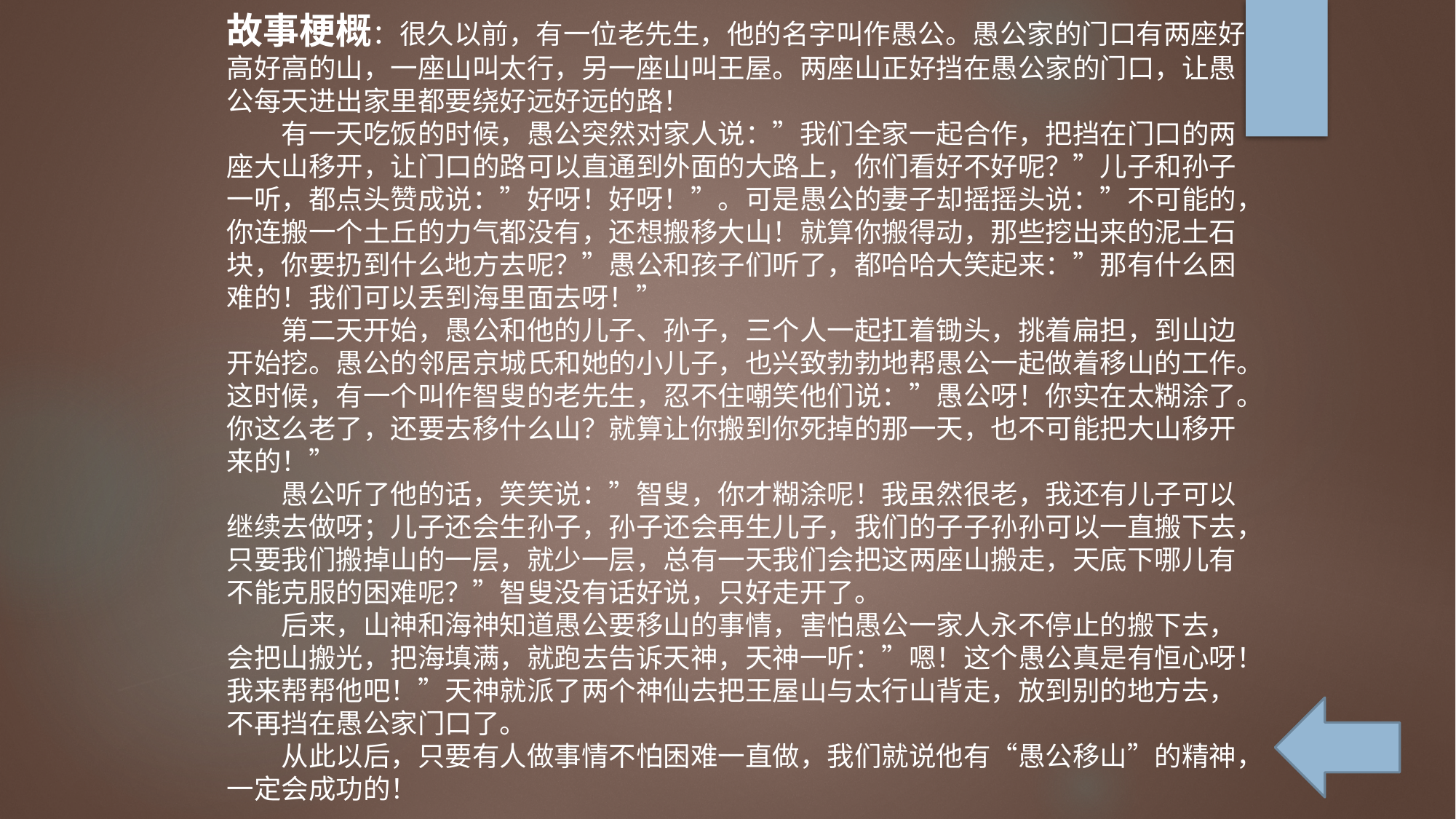

故事梗概：很久以前，有一位老先生，他的名字叫作愚公。愚公家的门口有两座好高好高的山，一座山叫太行，另一座山叫王屋。两座山正好挡在愚公家的门口，让愚公每天进出家里都要绕好远好远的路！
　　有一天吃饭的时候，愚公突然对家人说：”我们全家一起合作，把挡在门口的两座大山移开，让门口的路可以直通到外面的大路上，你们看好不好呢？”儿子和孙子一听，都点头赞成说：”好呀！好呀！”。可是愚公的妻子却摇摇头说：”不可能的，你连搬一个土丘的力气都没有，还想搬移大山！就算你搬得动，那些挖出来的泥土石块，你要扔到什么地方去呢？”愚公和孩子们听了，都哈哈大笑起来：”那有什么困难的！我们可以丢到海里面去呀！”
　　第二天开始，愚公和他的儿子、孙子，三个人一起扛着锄头，挑着扁担，到山边开始挖。愚公的邻居京城氏和她的小儿子，也兴致勃勃地帮愚公一起做着移山的工作。这时候，有一个叫作智叟的老先生，忍不住嘲笑他们说：”愚公呀！你实在太糊涂了。你这么老了，还要去移什么山？就算让你搬到你死掉的那一天，也不可能把大山移开来的！”
　　愚公听了他的话，笑笑说：”智叟，你才糊涂呢！我虽然很老，我还有儿子可以继续去做呀；儿子还会生孙子，孙子还会再生儿子，我们的子子孙孙可以一直搬下去，只要我们搬掉山的一层，就少一层，总有一天我们会把这两座山搬走，天底下哪儿有不能克服的困难呢？”智叟没有话好说，只好走开了。
　　后来，山神和海神知道愚公要移山的事情，害怕愚公一家人永不停止的搬下去，会把山搬光，把海填满，就跑去告诉天神，天神一听：”嗯！这个愚公真是有恒心呀！我来帮帮他吧！”天神就派了两个神仙去把王屋山与太行山背走，放到别的地方去，不再挡在愚公家门口了。
　　从此以后，只要有人做事情不怕困难一直做，我们就说他有“愚公移山”的精神，一定会成功的！